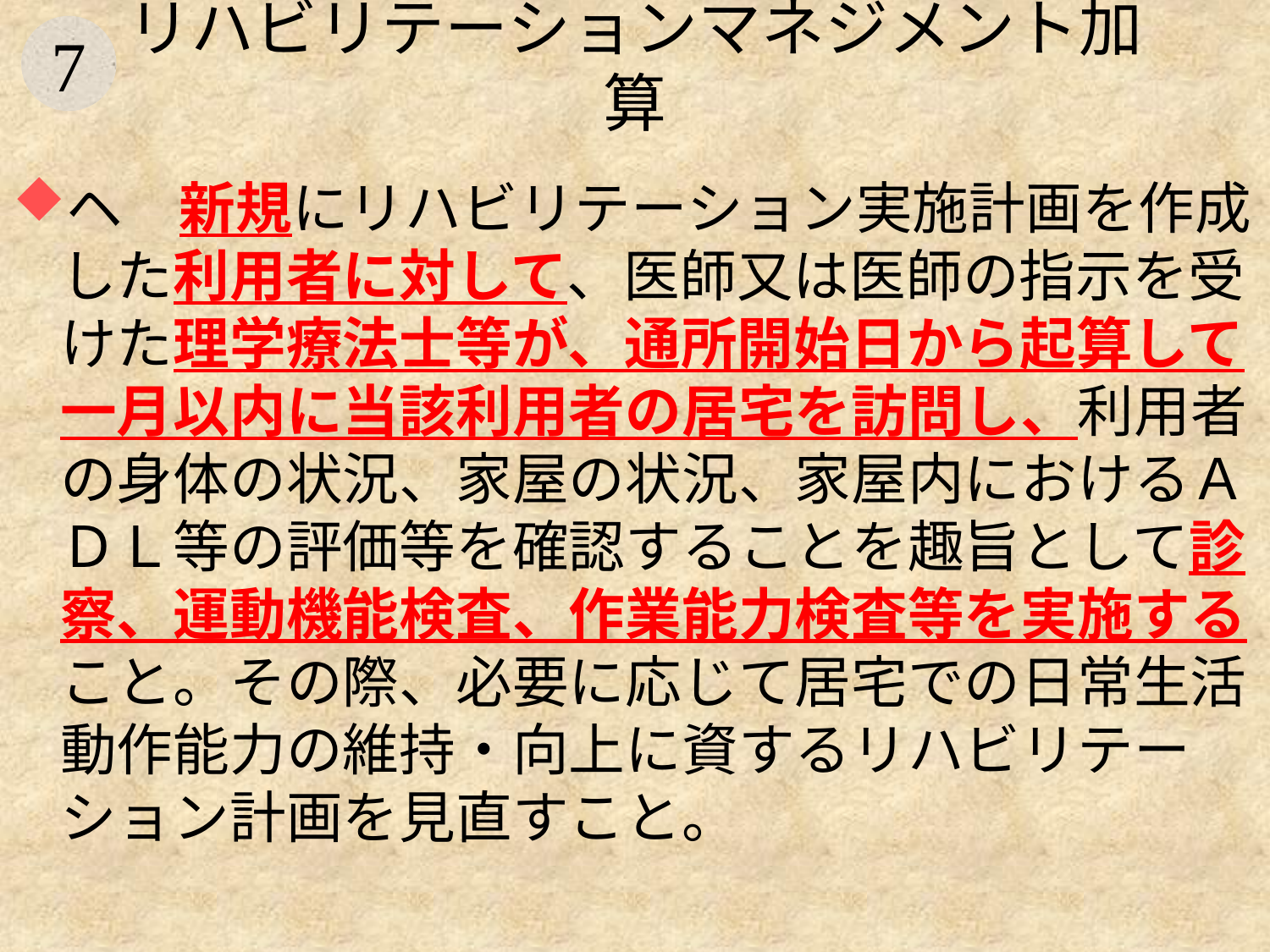

# リハビリテーションマネジメント加算
ヘ　新規にリハビリテーション実施計画を作成した利用者に対して、医師又は医師の指示を受けた理学療法士等が、通所開始日から起算して一月以内に当該利用者の居宅を訪問し、利用者の身体の状況、家屋の状況、家屋内におけるＡＤＬ等の評価等を確認することを趣旨として診察、運動機能検査、作業能力検査等を実施すること。その際、必要に応じて居宅での日常生活動作能力の維持・向上に資するリハビリテーション計画を見直すこと。